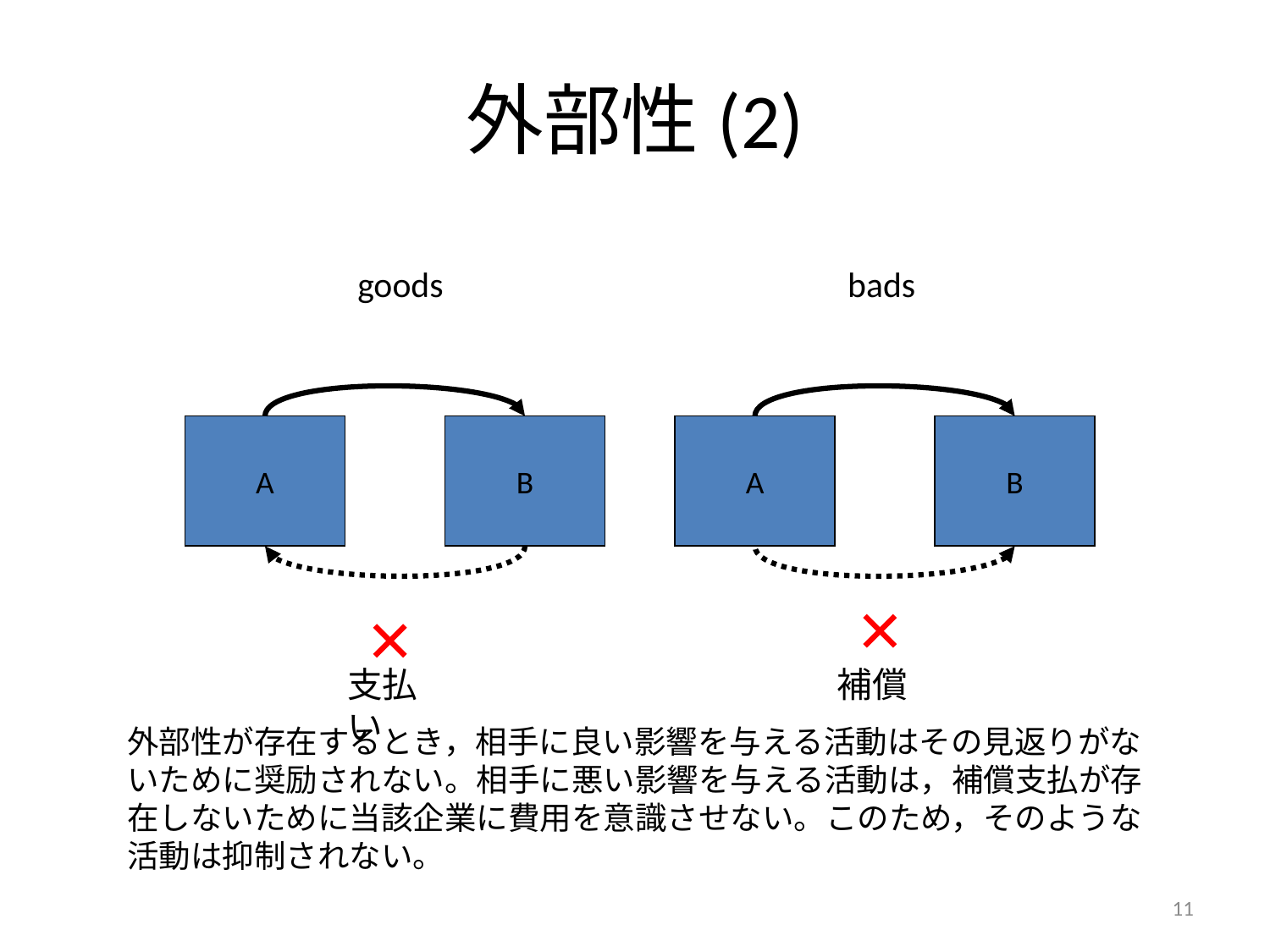

# 外部性(2)
goods
bads
A
B
A
B

支払い
補償
外部性が存在するとき，相手に良い影響を与える活動はその見返りがないために奨励されない。相手に悪い影響を与える活動は，補償支払が存在しないために当該企業に費用を意識させない。このため，そのような活動は抑制されない。
11